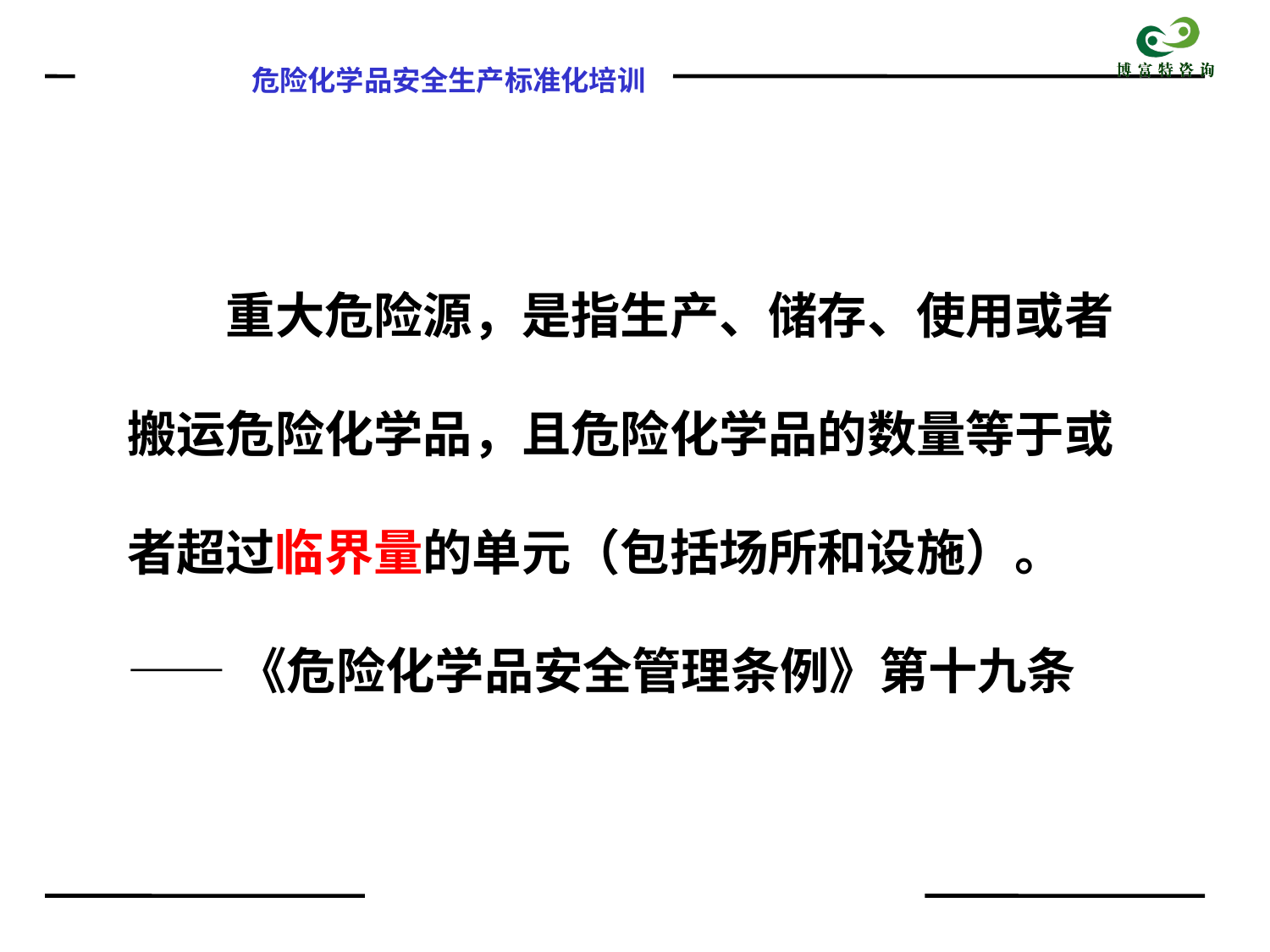

重大危险源，是指生产、储存、使用或者搬运危险化学品，且危险化学品的数量等于或者超过临界量的单元（包括场所和设施）。
——《危险化学品安全管理条例》第十九条